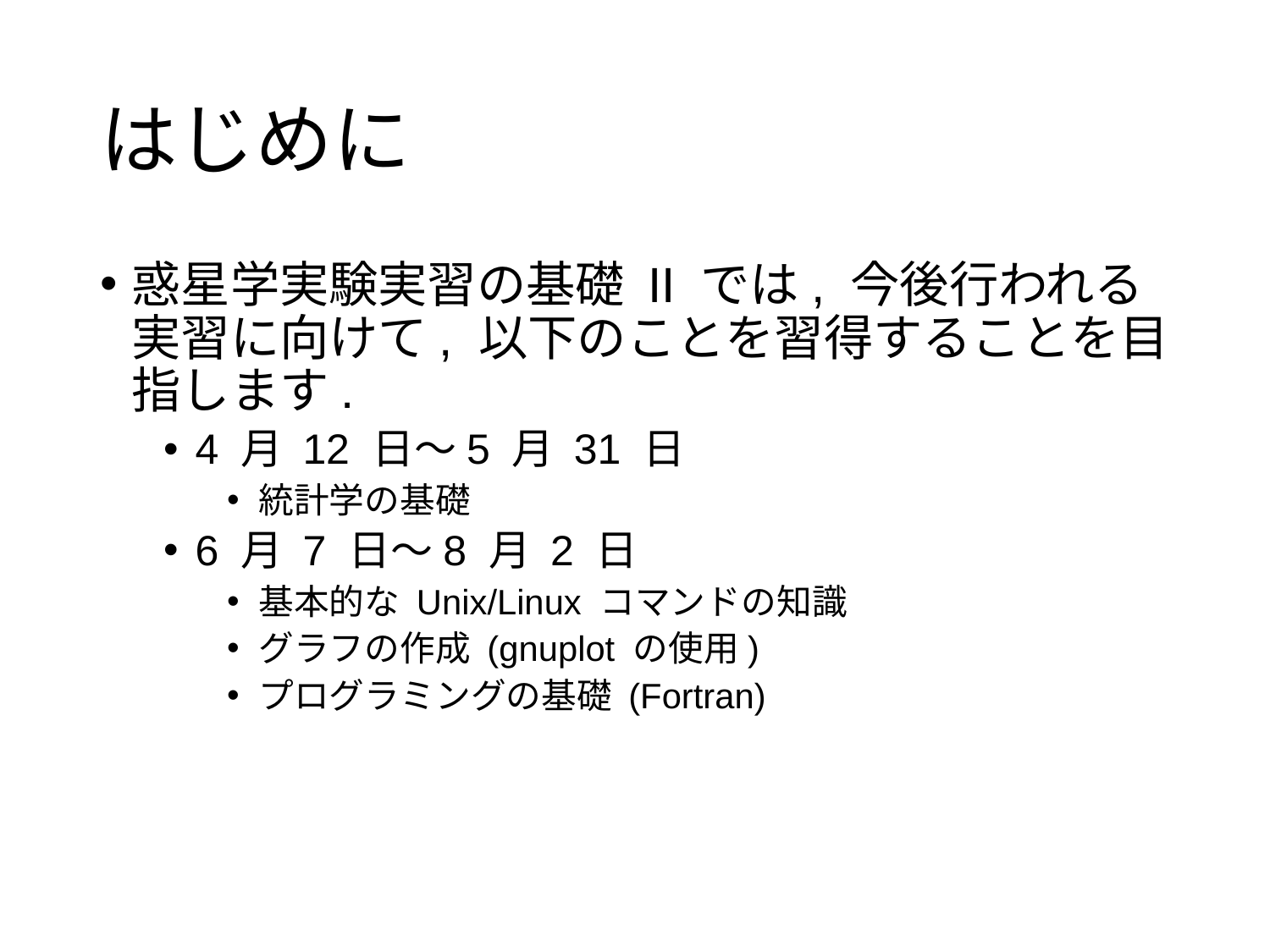

# はじめに
惑星学実験実習の基礎 II では, 今後行われる実習に向けて, 以下のことを習得することを目指します.
4 月 12 日～5 月 31 日
統計学の基礎
6 月 7 日～8 月 2 日
基本的な Unix/Linux コマンドの知識
グラフの作成 (gnuplot の使用)
プログラミングの基礎 (Fortran)